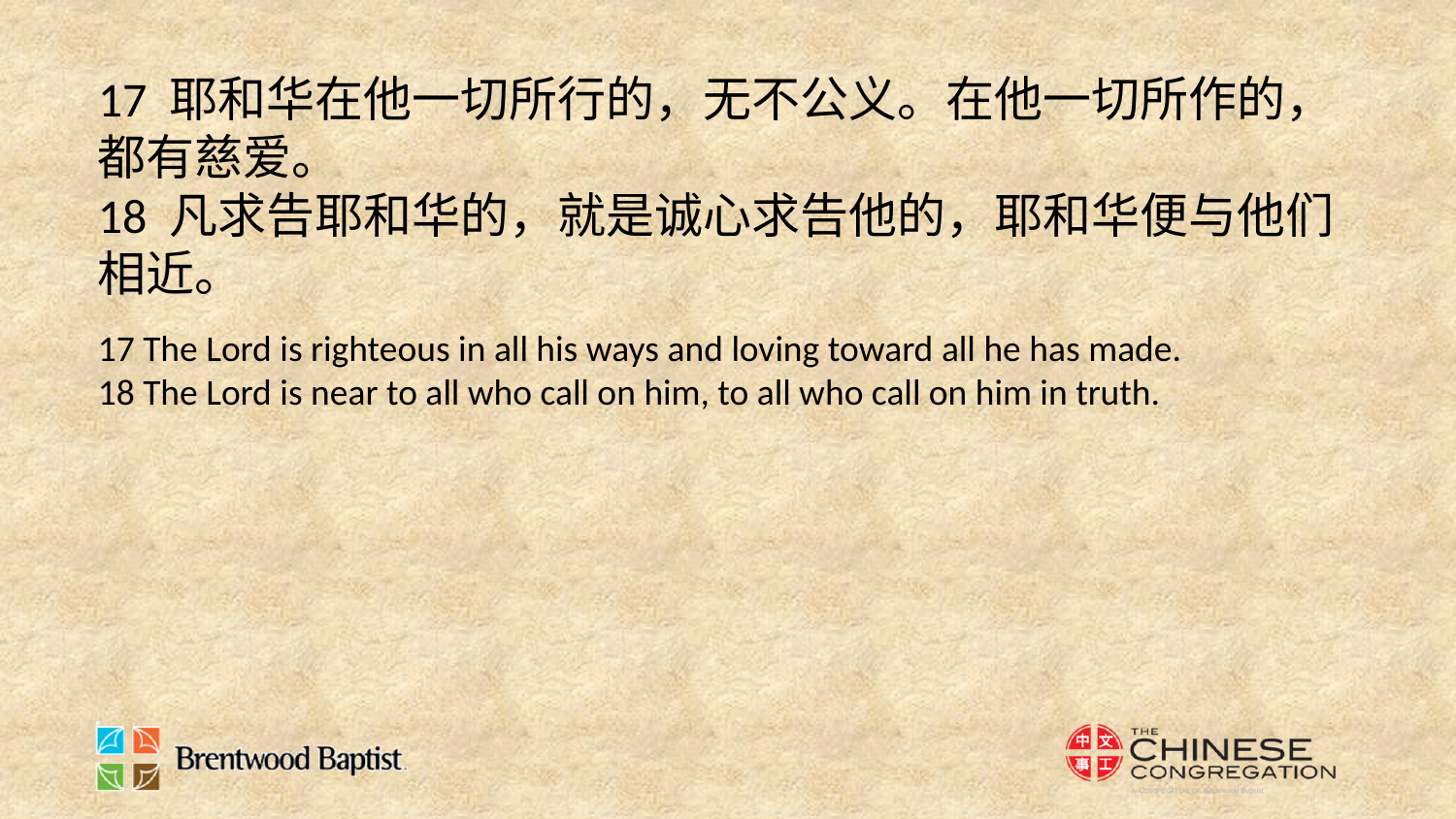

17 耶和华在他一切所行的，无不公义。在他一切所作的，都有慈爱。
18 凡求告耶和华的，就是诚心求告他的，耶和华便与他们相近。

17 The Lord is righteous in all his ways and loving toward all he has made.
18 The Lord is near to all who call on him, to all who call on him in truth.